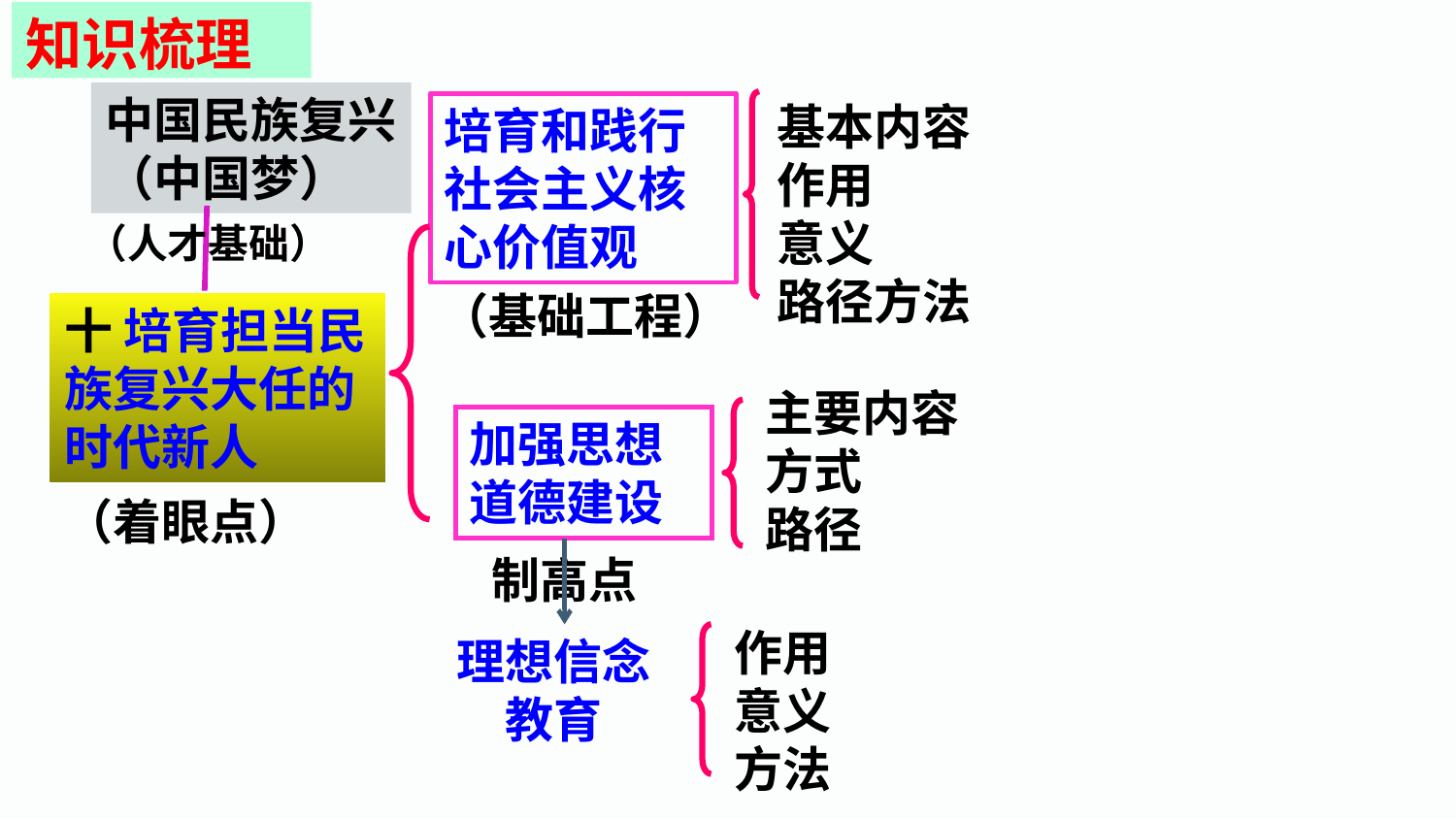

知识梳理
中国民族复兴
（中国梦）
基本内容
作用
意义
路径方法

培育和践行社会主义核心价值观
（人才基础）

（基础工程）
十 培育担当民族复兴大任的时代新人
主要内容
方式
路径

加强思想道德建设
（着眼点）
制高点
作用
意义
方法
理想信念教育